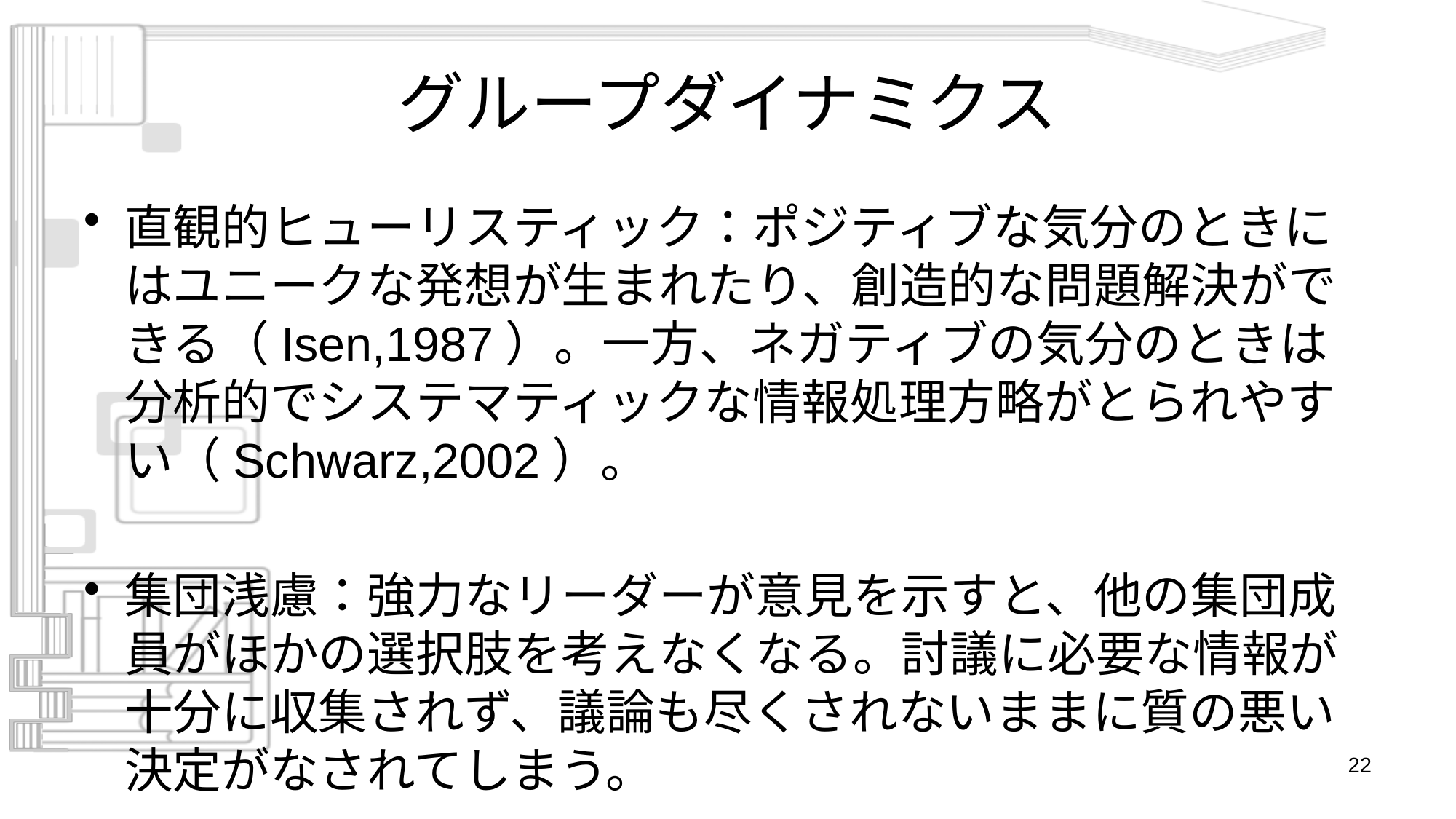

# グループダイナミクス
直観的ヒューリスティック：ポジティブな気分のときにはユニークな発想が生まれたり、創造的な問題解決ができる（Isen,1987）。一方、ネガティブの気分のときは分析的でシステマティックな情報処理方略がとられやすい（Schwarz,2002）。

集団浅慮：強力なリーダーが意見を示すと、他の集団成員がほかの選択肢を考えなくなる。討議に必要な情報が十分に収集されず、議論も尽くされないままに質の悪い決定がなされてしまう。
22